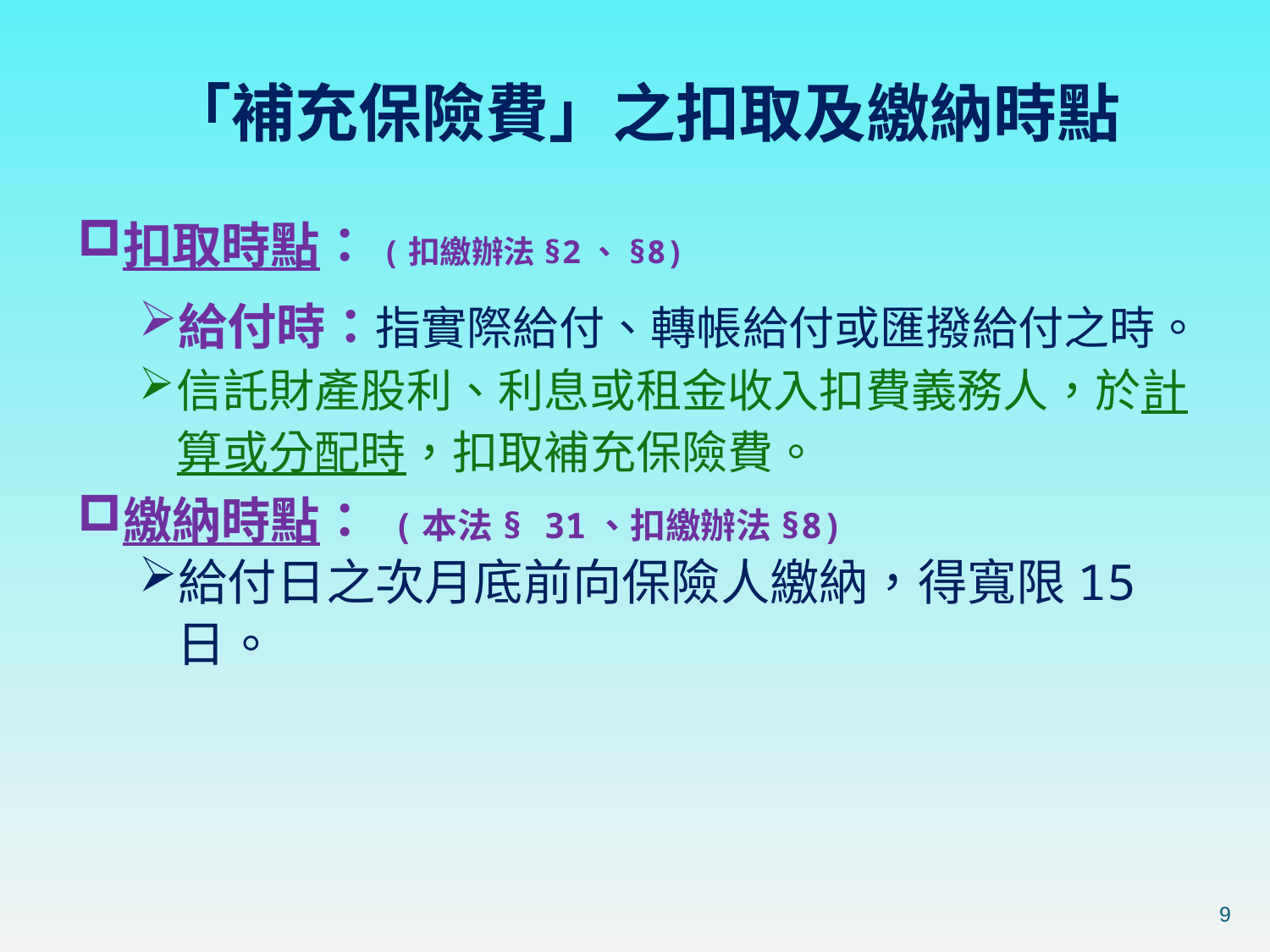

「補充保險費」之扣取及繳納時點
扣取時點：(扣繳辦法§2、§8)
給付時：指實際給付、轉帳給付或匯撥給付之時。
信託財產股利、利息或租金收入扣費義務人，於計算或分配時，扣取補充保險費。
繳納時點： (本法§ 31、扣繳辦法§8)
給付日之次月底前向保險人繳納，得寬限15日。
9